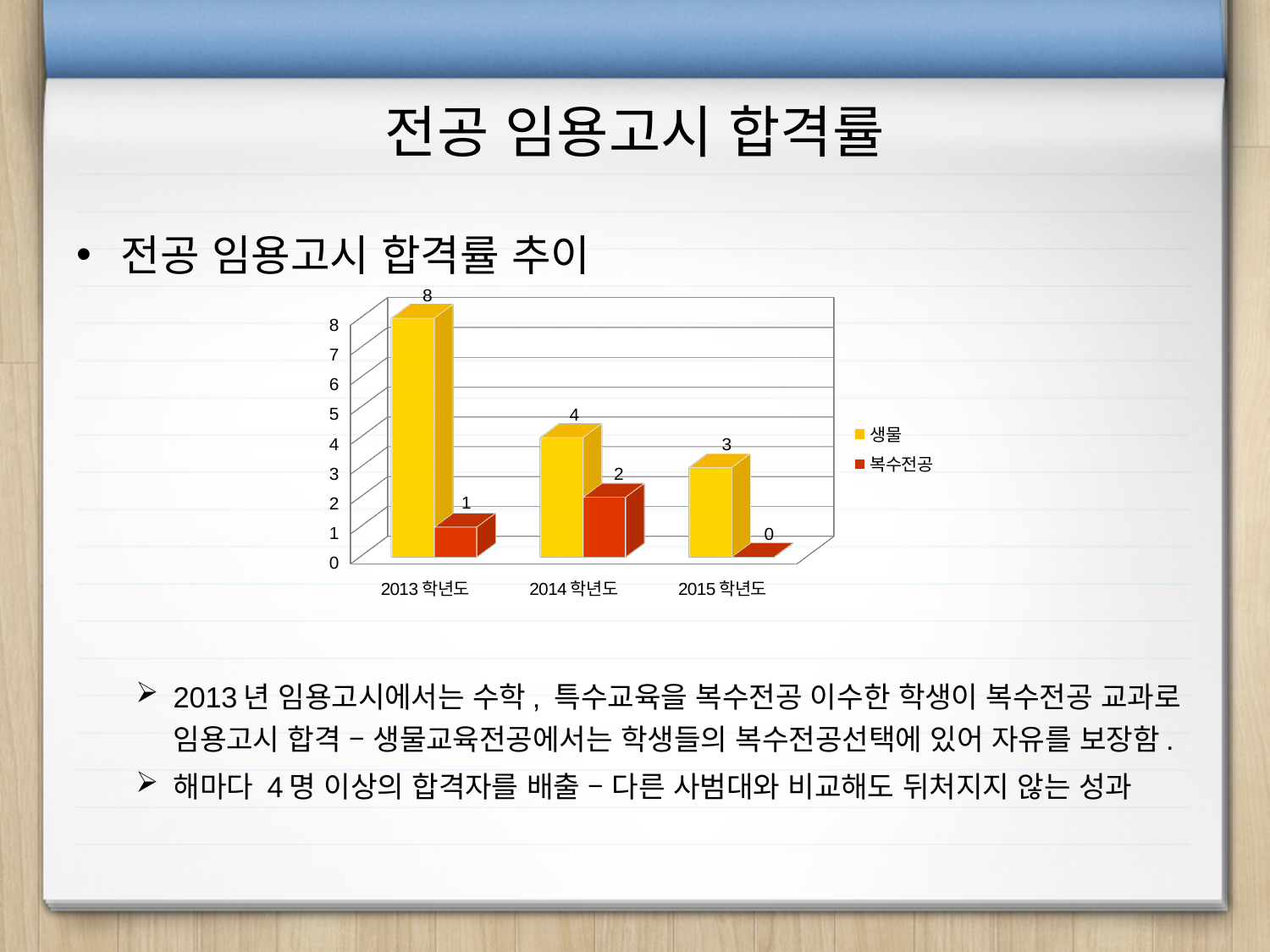

# 전공 임용고시 합격률
전공 임용고시 합격률 추이

2013년 임용고시에서는 수학, 특수교육을 복수전공 이수한 학생이 복수전공 교과로 임용고시 합격 – 생물교육전공에서는 학생들의 복수전공선택에 있어 자유를 보장함.
해마다 4명 이상의 합격자를 배출 – 다른 사범대와 비교해도 뒤처지지 않는 성과

[unsupported chart]